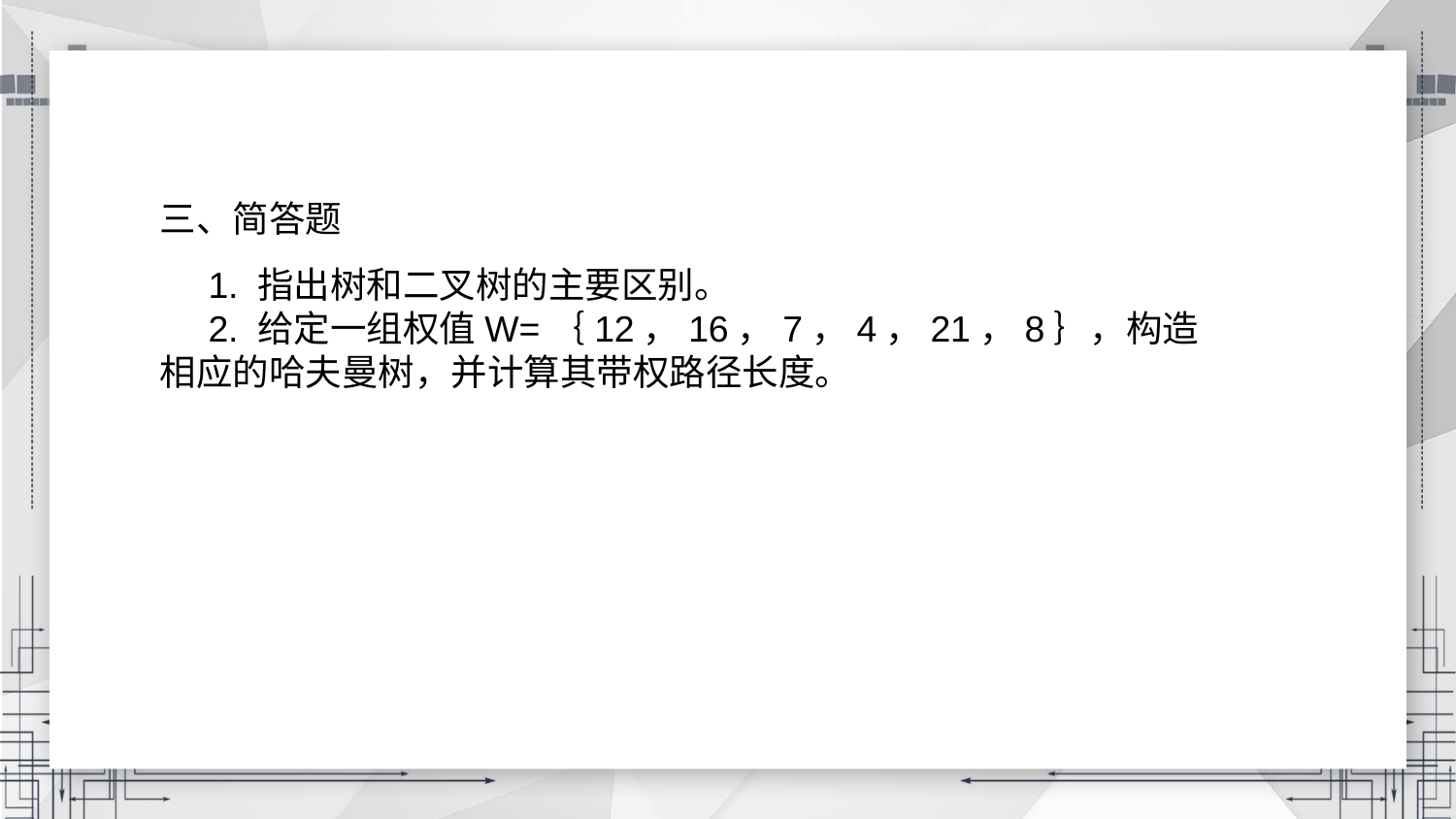

三、简答题
1. 指出树和二叉树的主要区别。
2. 给定一组权值W=｛12，16，7，4，21，8｝，构造相应的哈夫曼树，并计算其带权路径长度。